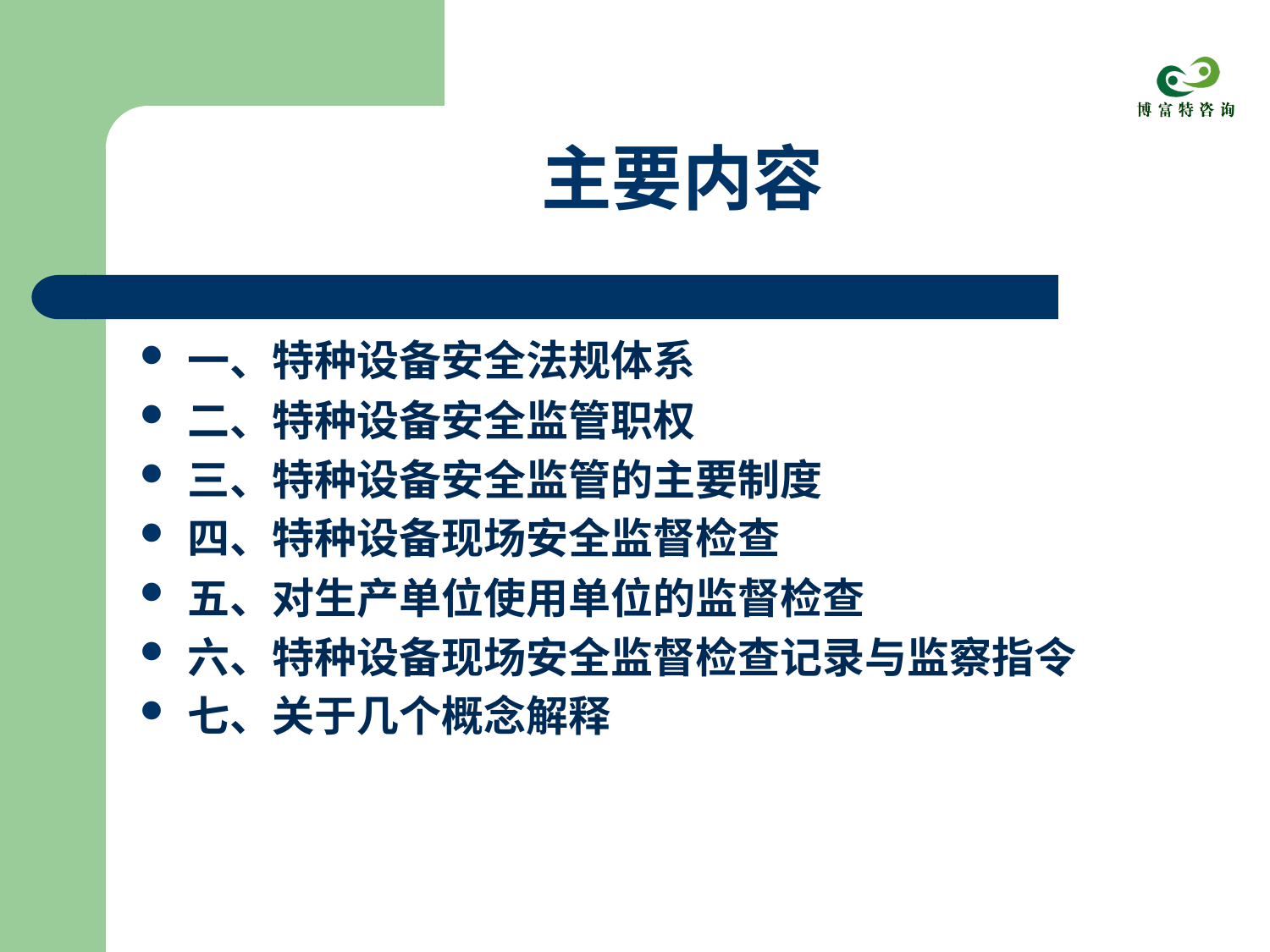

# 主要内容
一、特种设备安全法规体系
二、特种设备安全监管职权
三、特种设备安全监管的主要制度
四、特种设备现场安全监督检查
五、对生产单位使用单位的监督检查
六、特种设备现场安全监督检查记录与监察指令
七、关于几个概念解释